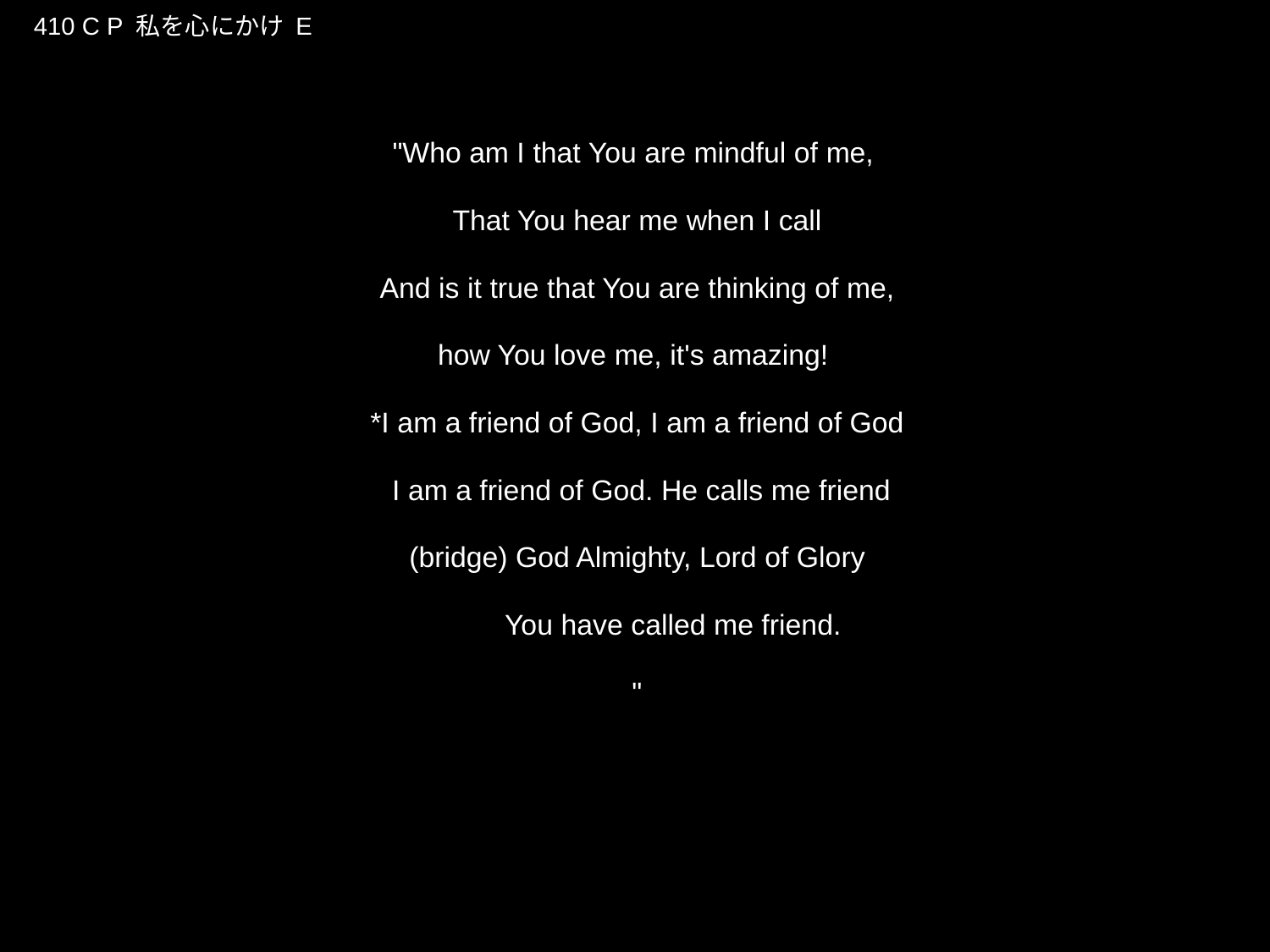

わたしをこころにかけ
★P
410 C P 私を心にかけ E
★４
"Who am I that You are mindful of me,
That You hear me when I call
And is it true that You are thinking of me,
how You love me, it's amazing!
*I am a friend of God, I am a friend of God
 I am a friend of God. He calls me friend
(bridge) God Almighty, Lord of Glory
         You have called me friend.
"